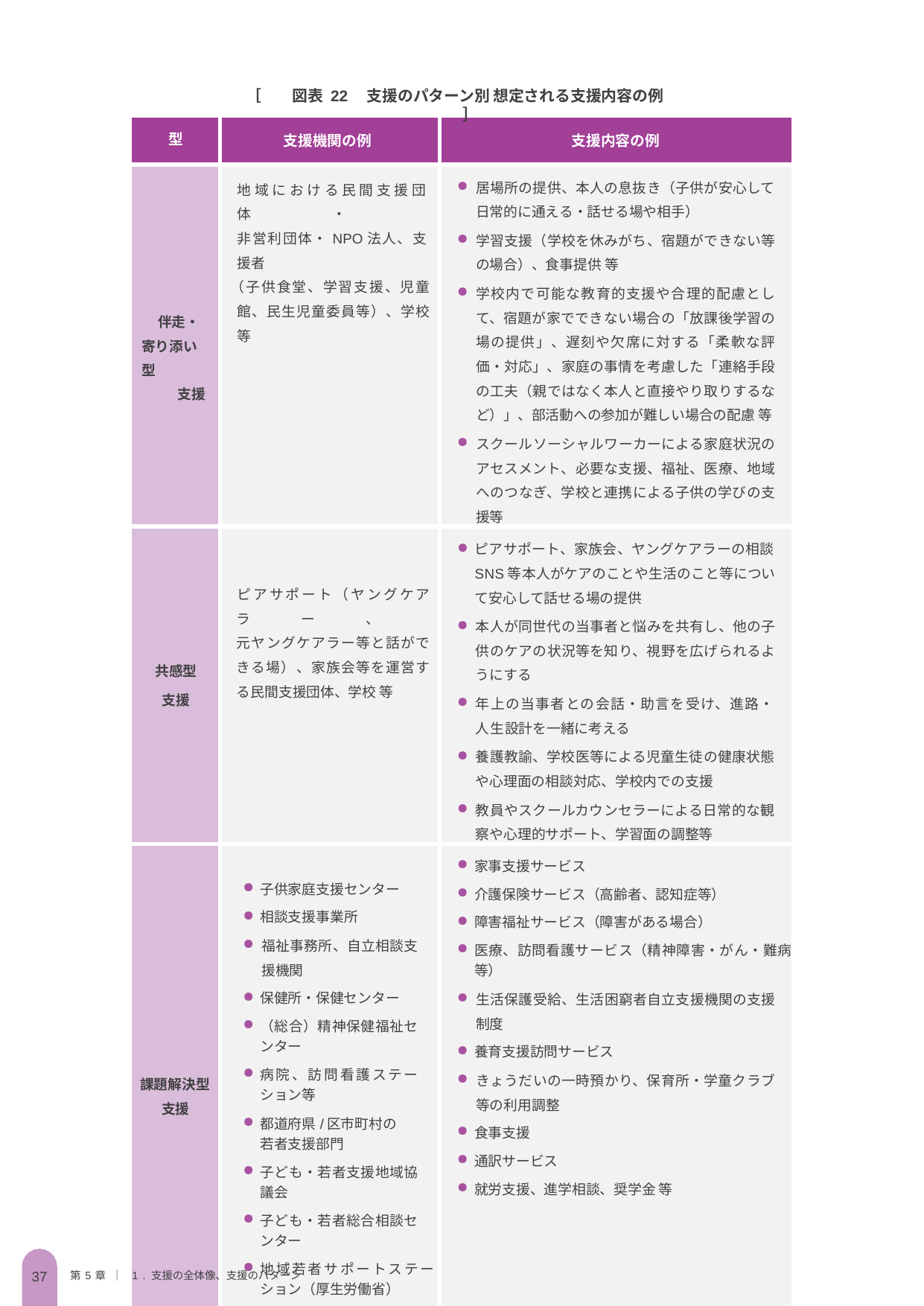

［　　図表 22　支援のパターン別 想定される支援内容の例　　］
| 型 | 支援機関の例 | 支援内容の例 |
| --- | --- | --- |
| 伴走・ 寄り添い型 支援 | 地域における民間支援団体・ 非営利団体・NPO法人、支援者 （子供食堂、学習支援、児童館、民生児童委員等）、学校 等 | 居場所の提供、本人の息抜き（子供が安心して日常的に通える・話せる場や相手） 学習支援（学校を休みがち、宿題ができない等の場合）、食事提供 等 学校内で可能な教育的支援や合理的配慮として、宿題が家でできない場合の「放課後学習の場の提供」、遅刻や欠席に対する「柔軟な評価・対応」、家庭の事情を考慮した「連絡手段の工夫（親ではなく本人と直接やり取りするなど）」、部活動への参加が難しい場合の配慮 等 スクールソーシャルワーカーによる家庭状況のアセスメント、必要な支援、福祉、医療、地域へのつなぎ、学校と連携による子供の学びの支援等 |
| 共感型 支援 | ピアサポート（ヤングケアラー、 元ヤングケアラー等と話ができる場）、家族会等を運営する民間支援団体、学校 等 | ピアサポート、家族会、ヤングケアラーの相談SNS等本人がケアのことや生活のこと等について安心して話せる場の提供 本人が同世代の当事者と悩みを共有し、他の子供のケアの状況等を知り、視野を広げられるようにする 年上の当事者との会話・助言を受け、進路・人生設計を一緒に考える 養護教諭、学校医等による児童生徒の健康状態や心理面の相談対応、学校内での支援 教員やスクールカウンセラーによる日常的な観察や心理的サポート、学習面の調整等 |
| 課題解決型支援 | 子供家庭支援センター 相談支援事業所 福祉事務所、自立相談支援機関 保健所・保健センター （総合）精神保健福祉センター 病院、訪問看護ステーション等 都道府県/区市町村の 若者支援部門 子ども・若者支援地域協議会 子ども・若者総合相談センター 地域若者サポートステーション（厚生労働省） | 家事支援サービス 介護保険サービス（高齢者、認知症等） 障害福祉サービス（障害がある場合） 医療、訪問看護サービス（精神障害・がん・難病等） 生活保護受給、生活困窮者自立支援機関の支援制度 養育支援訪問サービス きょうだいの一時預かり、保育所・学童クラブ等の利用調整 食事支援 通訳サービス 就労支援、進学相談、奨学金 等 |

37
第5章 ｜ 1. 支援の全体像、支援のパターン